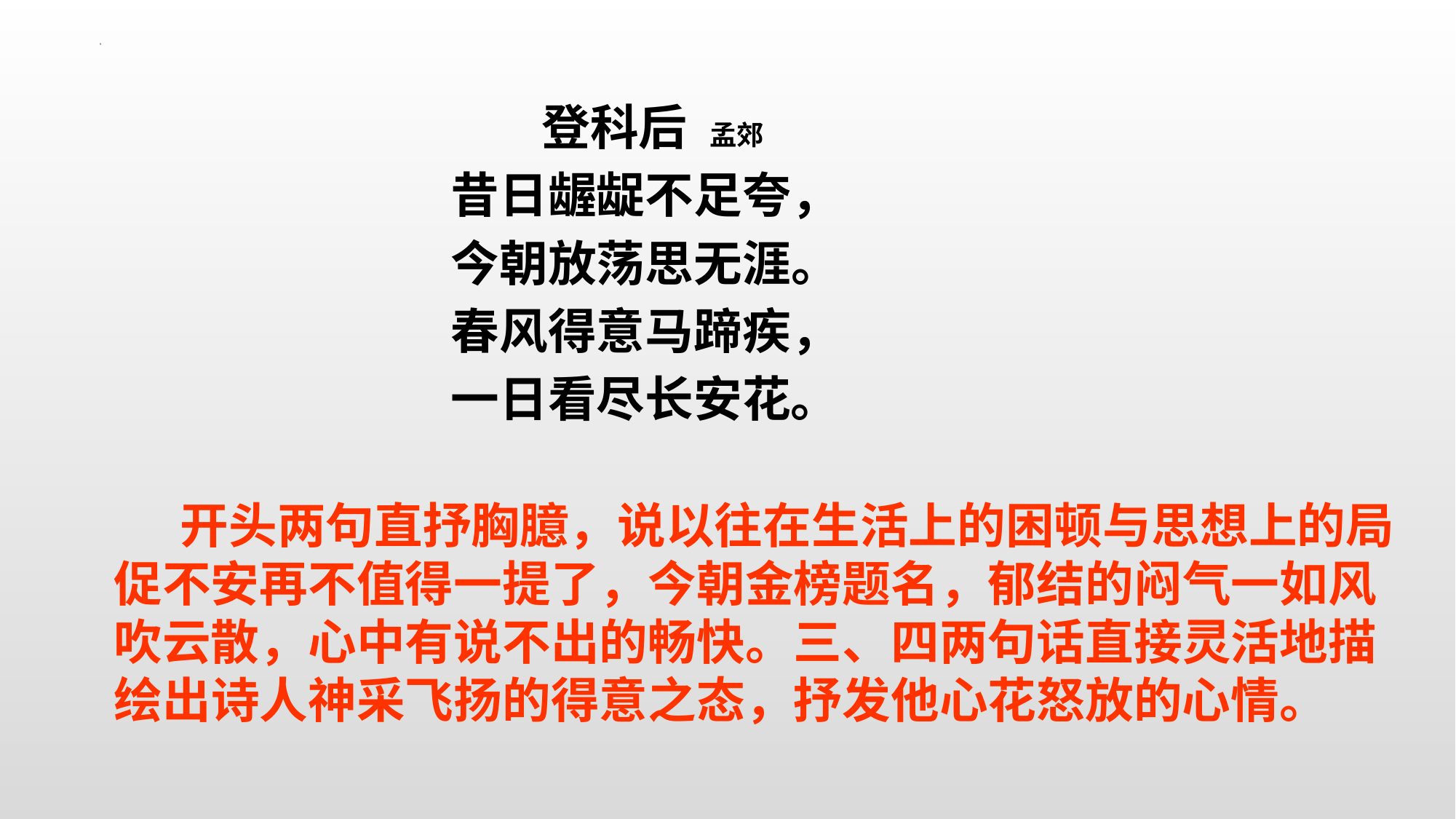

登科后  孟郊
   昔日龌龊不足夸，
   今朝放荡思无涯。
   春风得意马蹄疾，
   一日看尽长安花。
     开头两句直抒胸臆，说以往在生活上的困顿与思想上的局促不安再不值得一提了，今朝金榜题名，郁结的闷气一如风吹云散，心中有说不出的畅快。三、四两句话直接灵活地描绘出诗人神采飞扬的得意之态，抒发他心花怒放的心情。